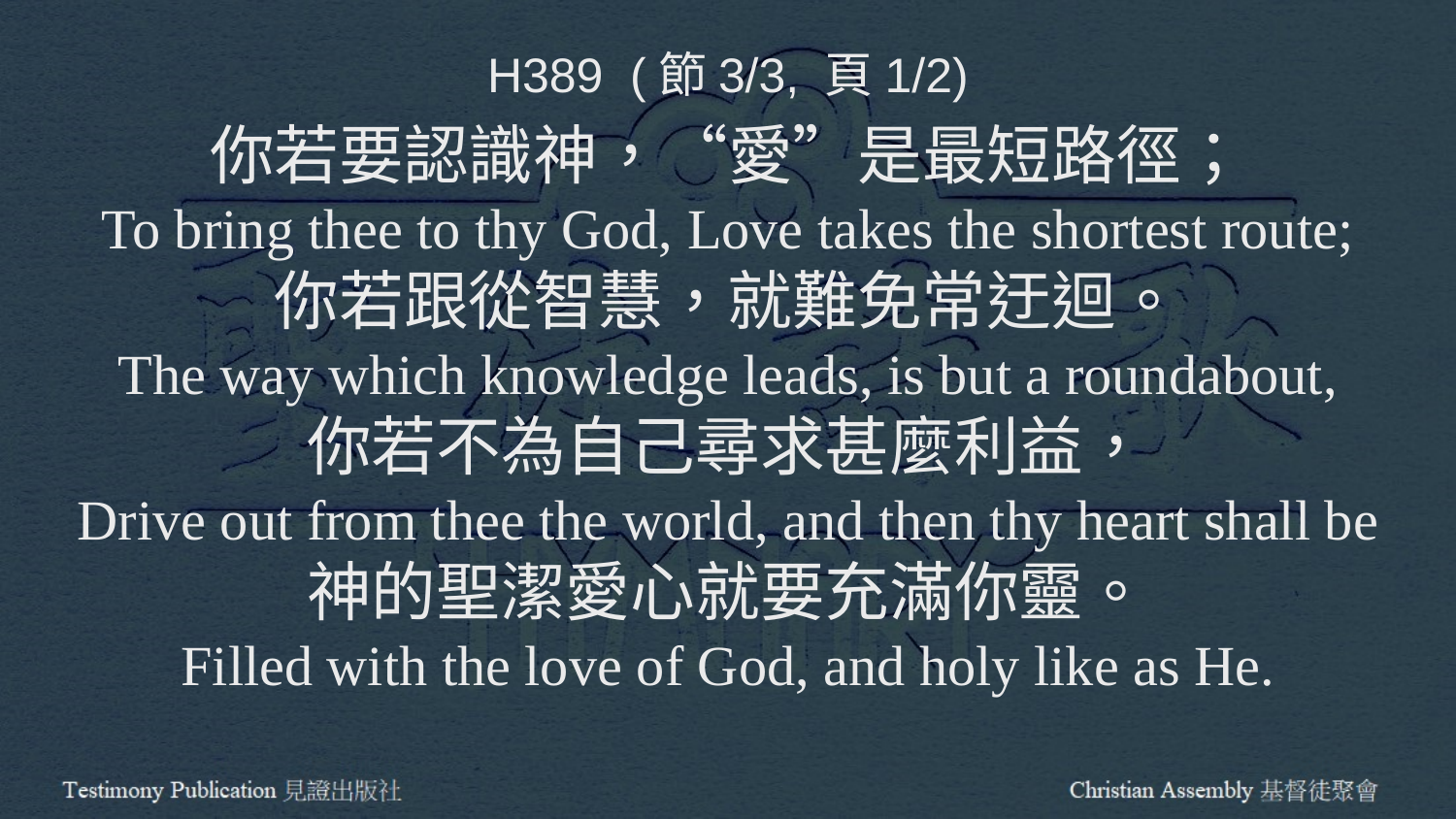

H389  (節3/3, 頁1/2)
你若要認識神，“愛”是最短路徑；
To bring thee to thy God, Love takes the shortest route;
你若跟從智慧，就難免常迂迴。
The way which knowledge leads, is but a roundabout,
你若不為自己尋求甚麼利益，
Drive out from thee the world, and then thy heart shall be
神的聖潔愛心就要充滿你靈。
Filled with the love of God, and holy like as He.